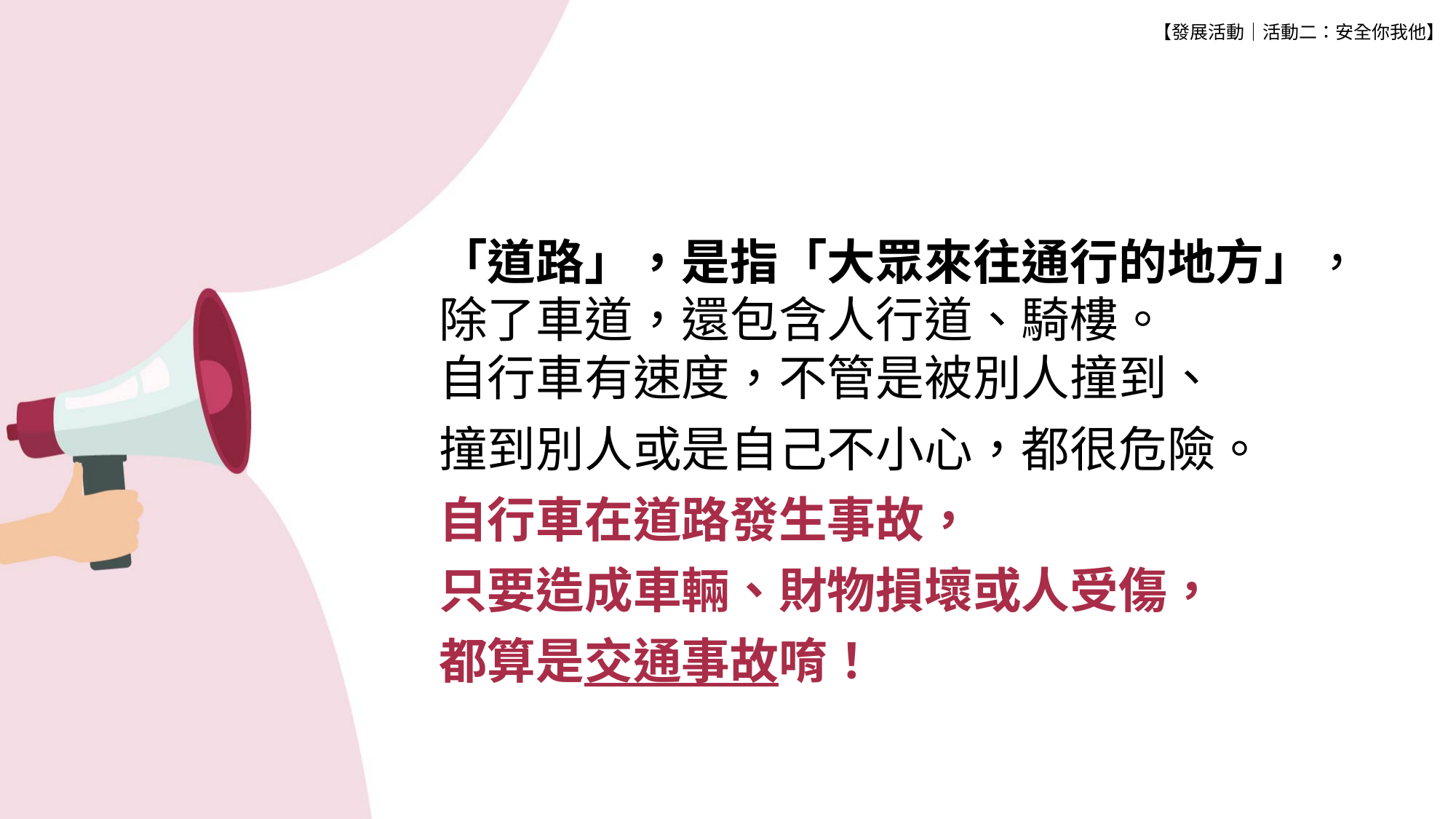

【發展活動│活動二：安全你我他】
「道路」，是指「大眾來往通行的地方」，
除了車道，還包含人行道、騎樓。
自行車有速度，不管是被別人撞到、
撞到別人或是自己不小心，都很危險。
自行車在道路發生事故，
只要造成車輛、財物損壞或人受傷，
都算是交通事故唷！